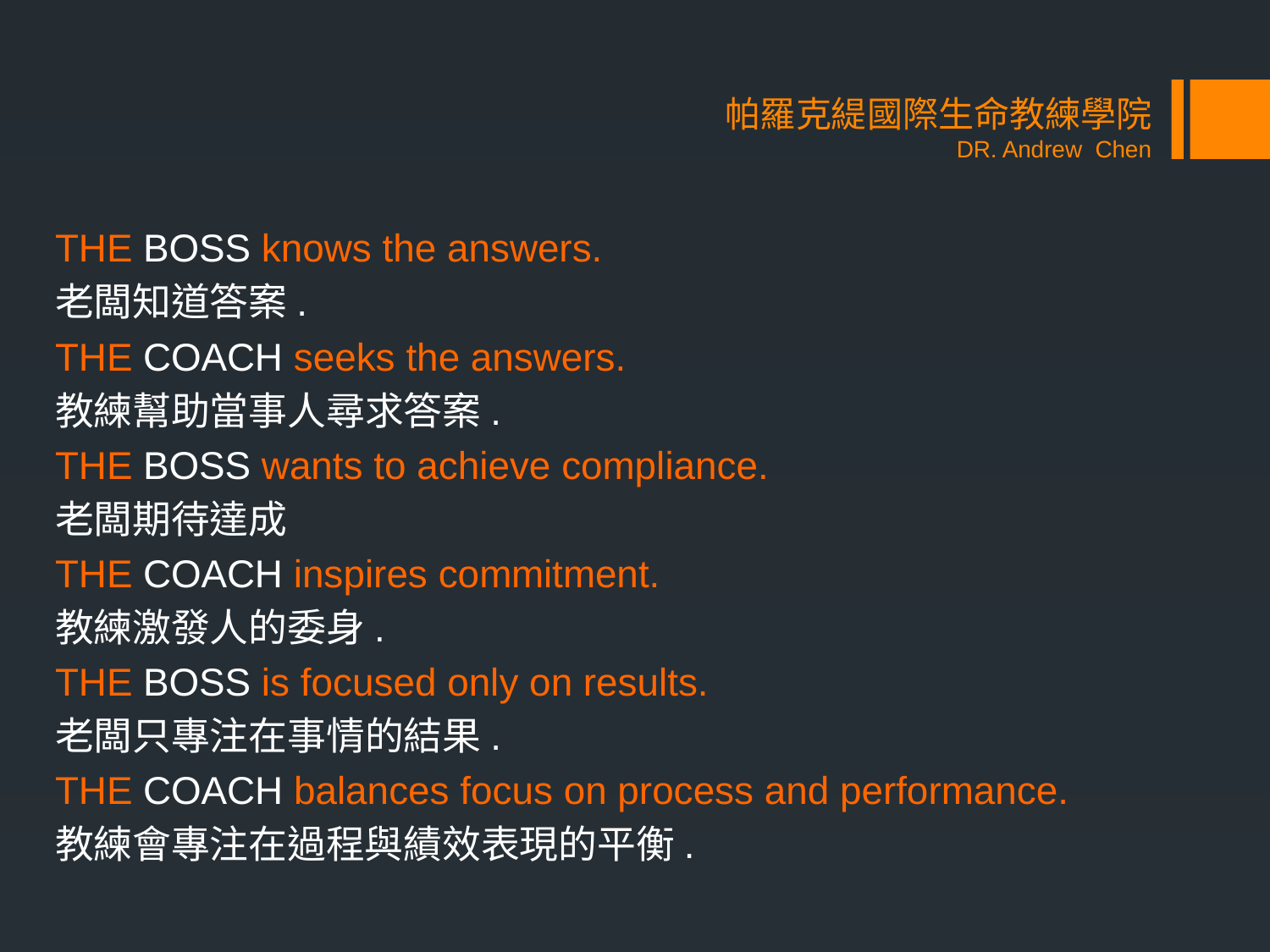

# 帕羅克緹國際生命教練學院 DR. Andrew  Chen

THE BOSS knows the answers.
老闆知道答案.
THE COACH seeks the answers.
教練幫助當事人尋求答案.
THE BOSS wants to achieve compliance.
老闆期待達成
THE COACH inspires commitment.
教練激發人的委身.
THE BOSS is focused only on results.
老闆只專注在事情的結果.
THE COACH balances focus on process and performance.
教練會專注在過程與績效表現的平衡.